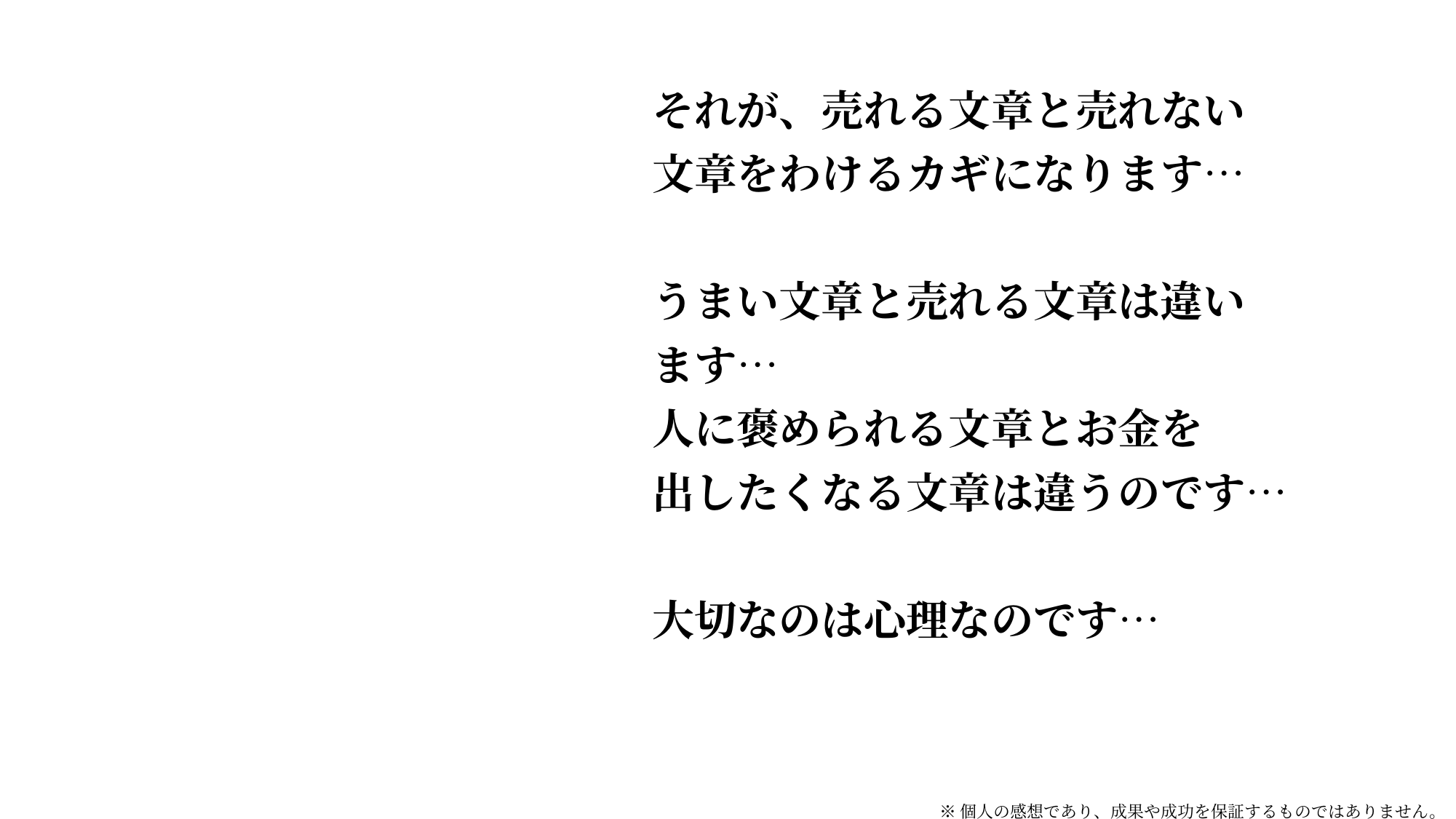

それが、売れる文章と売れない
文章をわけるカギになります…

うまい文章と売れる文章は違い
ます…
人に褒められる文章とお金を
出したくなる文章は違うのです…

大切なのは心理なのです…
※個人の感想であり、成果や成功を保証するものではありません。